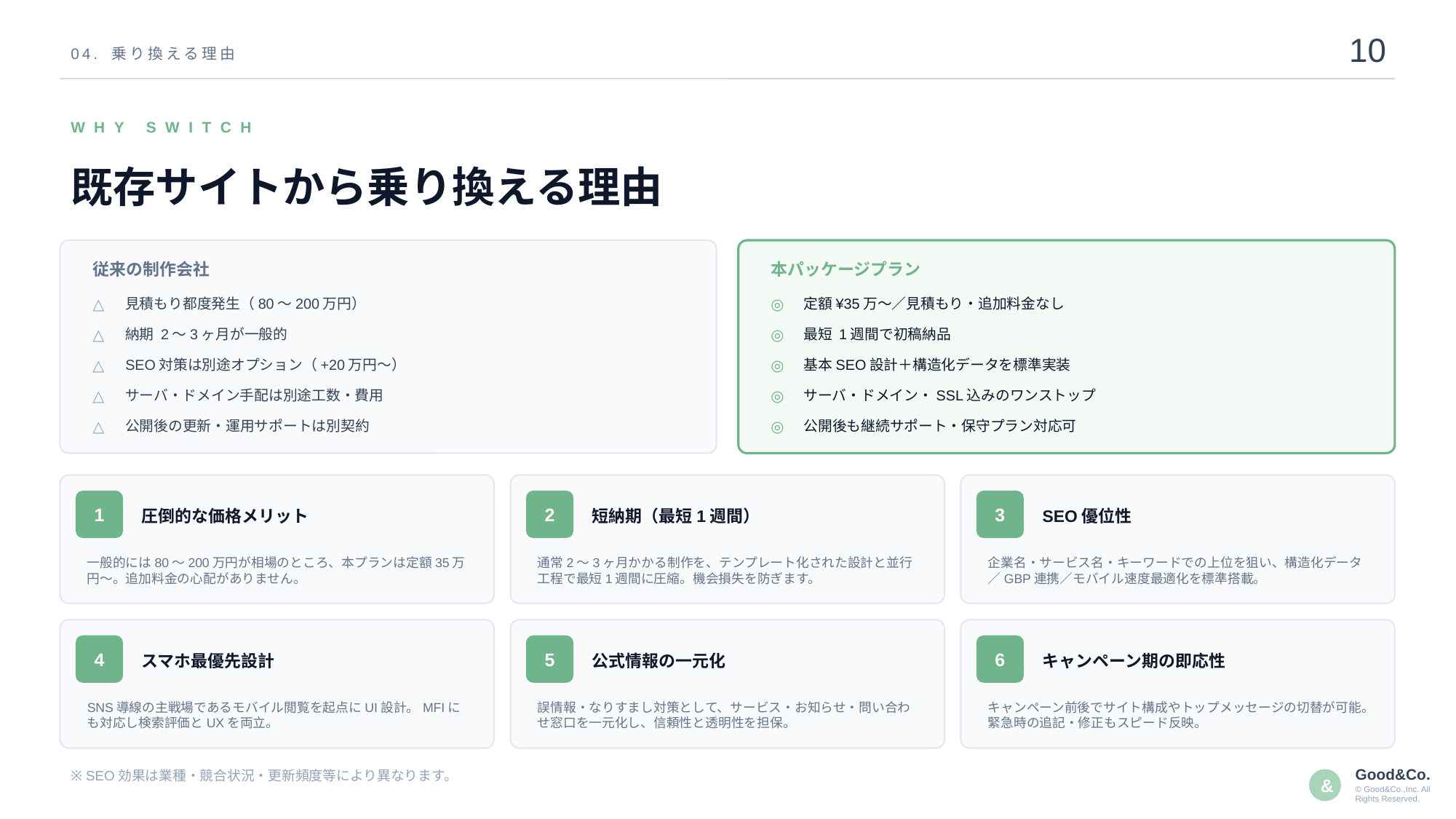

10
04. 乗り換える理由

WHY SWITCH
既存サイトから乗り換える理由

従来の制作会社
本パッケージプラン
△
見積もり都度発生（80〜200万円）
◎
定額¥35万〜／見積もり・追加料金なし
△
納期 2〜3ヶ月が一般的
◎
最短 1週間で初稿納品
△
SEO対策は別途オプション（+20万円〜）
◎
基本SEO設計＋構造化データを標準実装
△
サーバ・ドメイン手配は別途工数・費用
◎
サーバ・ドメイン・SSL込みのワンストップ
△
公開後の更新・運用サポートは別契約
◎
公開後も継続サポート・保守プラン対応可

1

2

3
圧倒的な価格メリット
短納期（最短1週間）
SEO優位性
一般的には80〜200万円が相場のところ、本プランは定額35万円〜。追加料金の心配がありません。
通常2〜3ヶ月かかる制作を、テンプレート化された設計と並行工程で最短1週間に圧縮。機会損失を防ぎます。
企業名・サービス名・キーワードでの上位を狙い、構造化データ／GBP連携／モバイル速度最適化を標準搭載。

4

5

6
スマホ最優先設計
公式情報の一元化
キャンペーン期の即応性
SNS導線の主戦場であるモバイル閲覧を起点にUI設計。MFIにも対応し検索評価とUXを両立。
誤情報・なりすまし対策として、サービス・お知らせ・問い合わせ窓口を一元化し、信頼性と透明性を担保。
キャンペーン前後でサイト構成やトップメッセージの切替が可能。緊急時の追記・修正もスピード反映。
※ SEO効果は業種・競合状況・更新頻度等により異なります。
Good&Co.

&
© Good&Co.,Inc. All Rights Reserved.